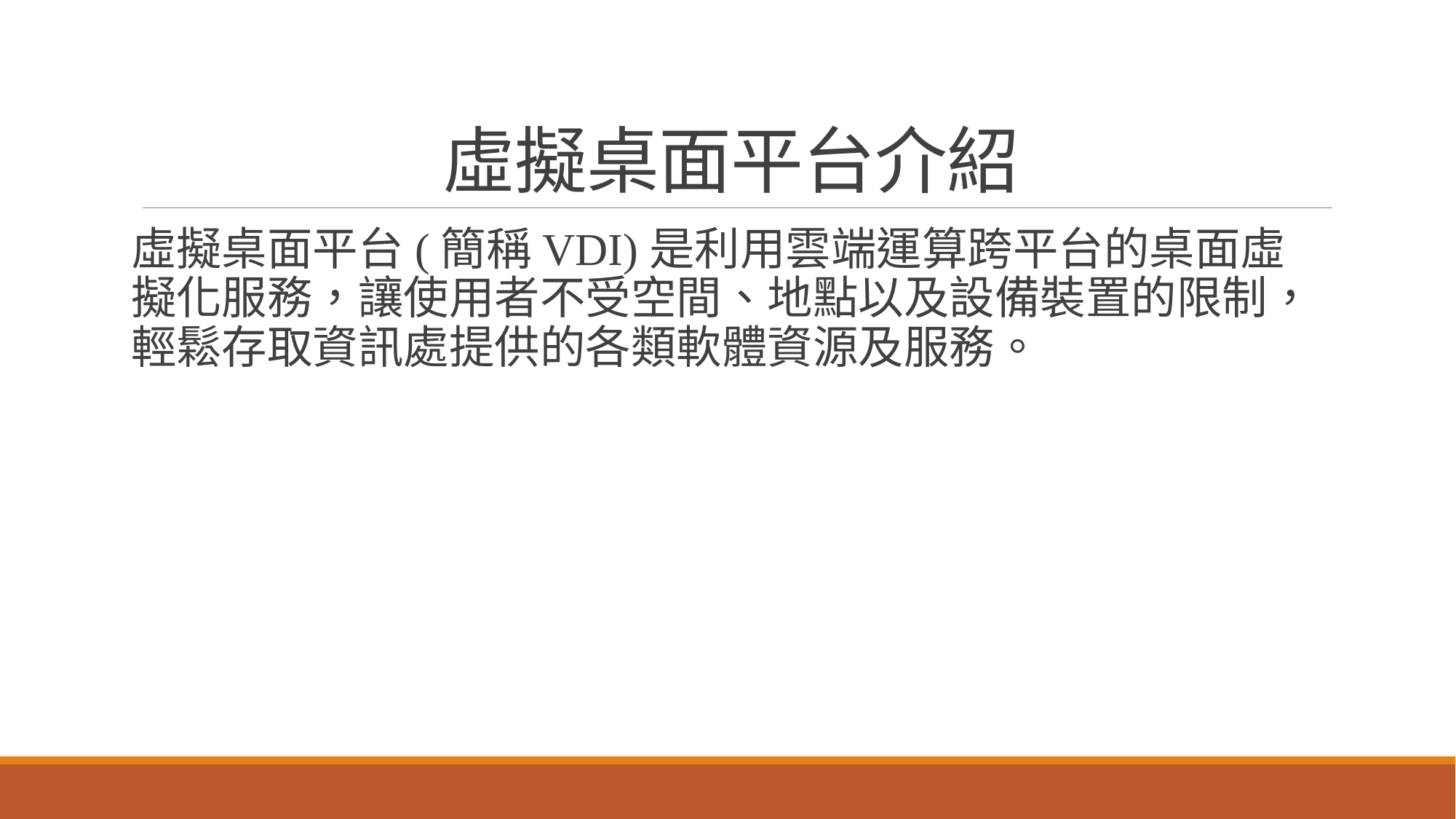

# 虛擬桌面平台介紹
虛擬桌面平台(簡稱VDI)是利用雲端運算跨平台的桌面虛擬化服務，讓使用者不受空間、地點以及設備裝置的限制，輕鬆存取資訊處提供的各類軟體資源及服務。